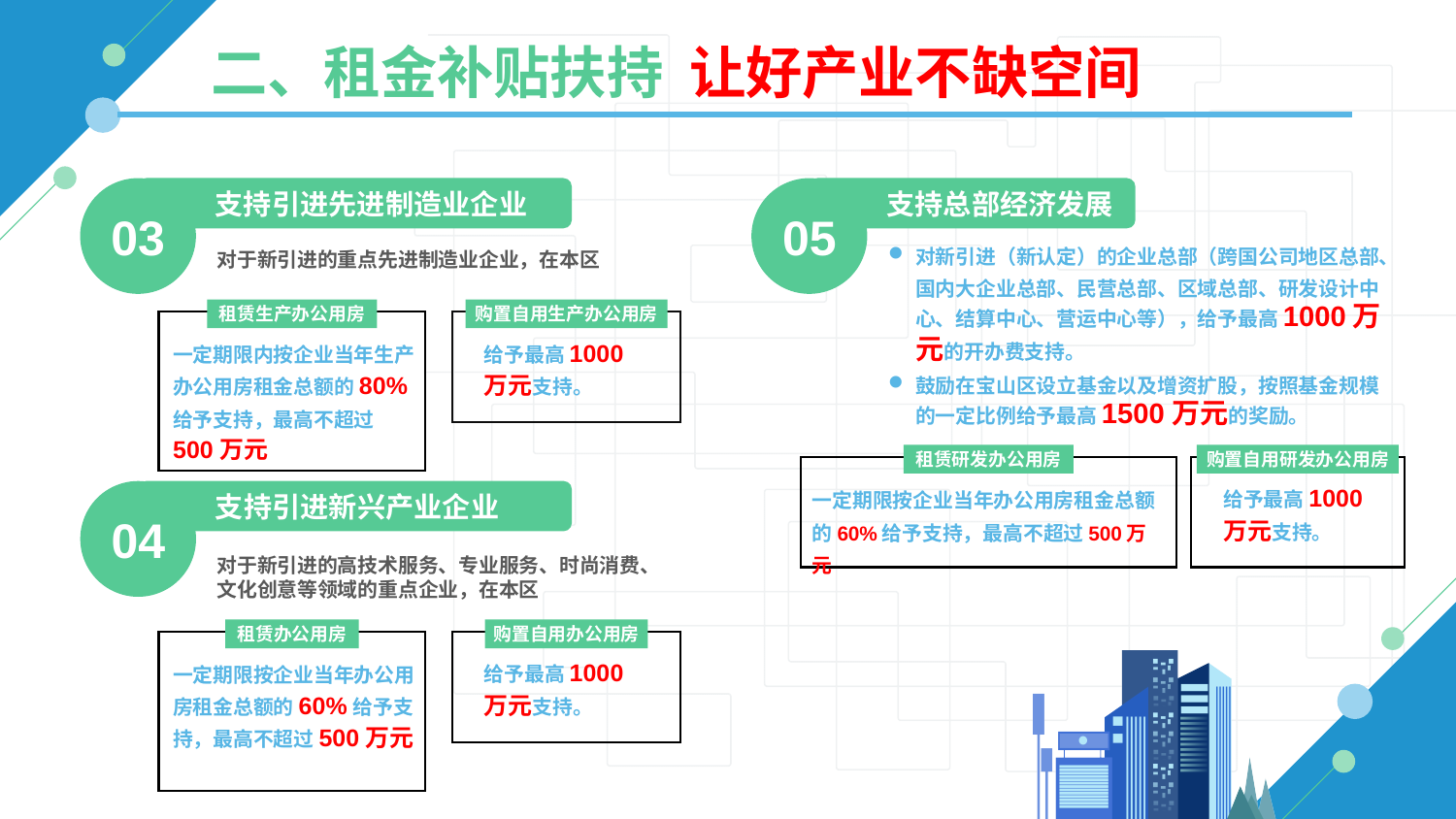

二、租金补贴扶持  让好产业不缺空间

03
05
支持引进先进制造业企业
支持总部经济发展
对新引进（新认定）的企业总部（跨国公司地区总部、国内大企业总部、民营总部、区域总部、研发设计中心、结算中心、营运中心等），给予最高1000万元的开办费支持。
鼓励在宝山区设立基金以及增资扩股，按照基金规模的一定比例给予最高1500万元的奖励。
对于新引进的重点先进制造业企业，在本区

租赁生产办公用房
购置自用生产办公用房

一定期限内按企业当年生产办公用房租金总额的80%给予支持，最高不超过500万元
给予最高1000万元支持。

租赁研发办公用房

一定期限按企业当年办公用房租金总额的60%给予支持，最高不超过500万元

购置自用研发办公用房

给予最高1000万元支持。

04
支持引进新兴产业企业
对于新引进的高技术服务、专业服务、时尚消费、文化创意等领域的重点企业，在本区

租赁办公用房
购置自用办公用房

一定期限按企业当年办公用房租金总额的60%给予支持，最高不超过500万元
给予最高1000万元支持。